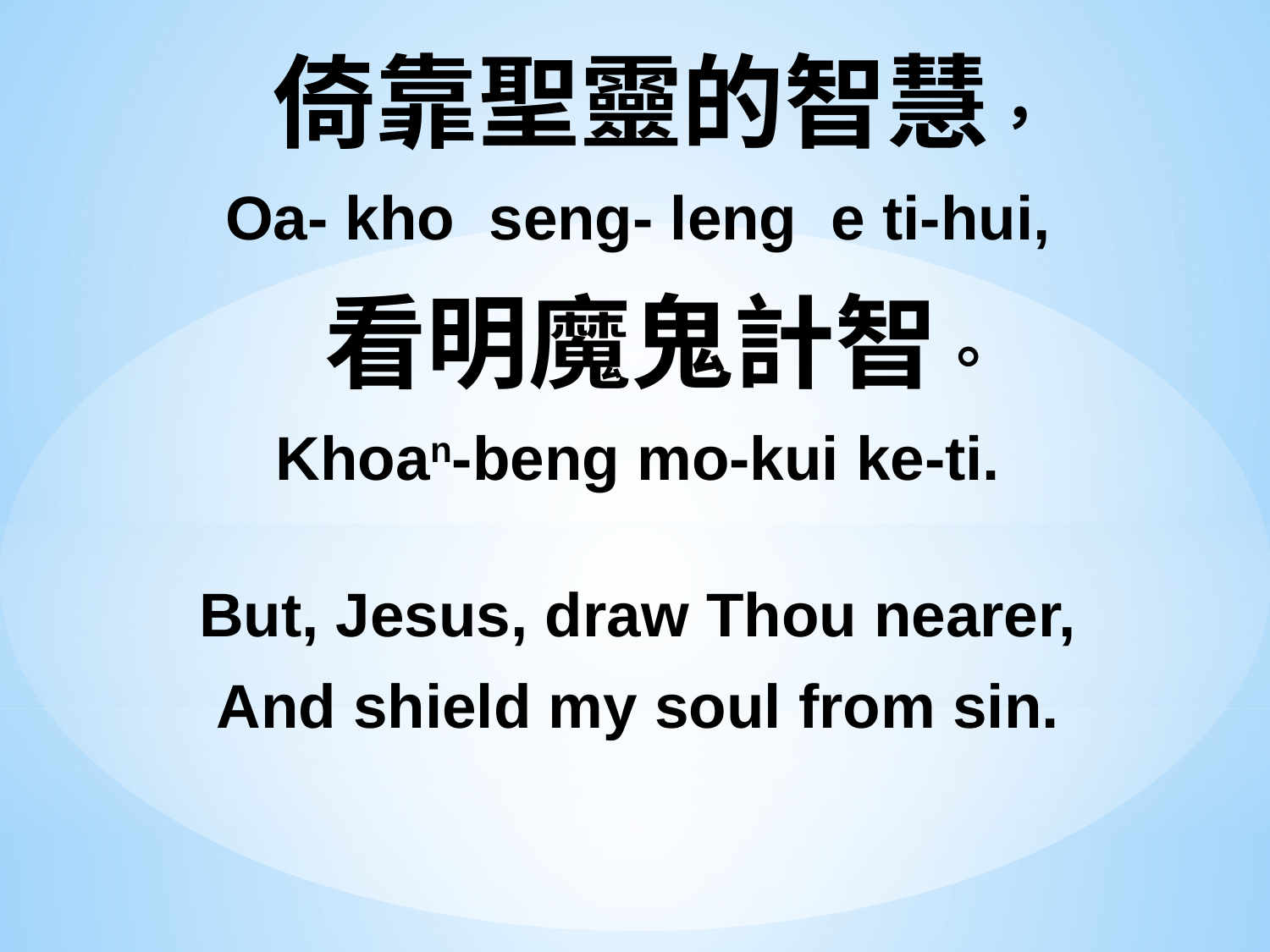

倚靠聖靈的智慧，
Oa- kho  seng- leng  e ti-hui,
 看明魔鬼計智。
Khoan-beng mo-kui ke-ti.

But, Jesus, draw Thou nearer,
And shield my soul from sin.